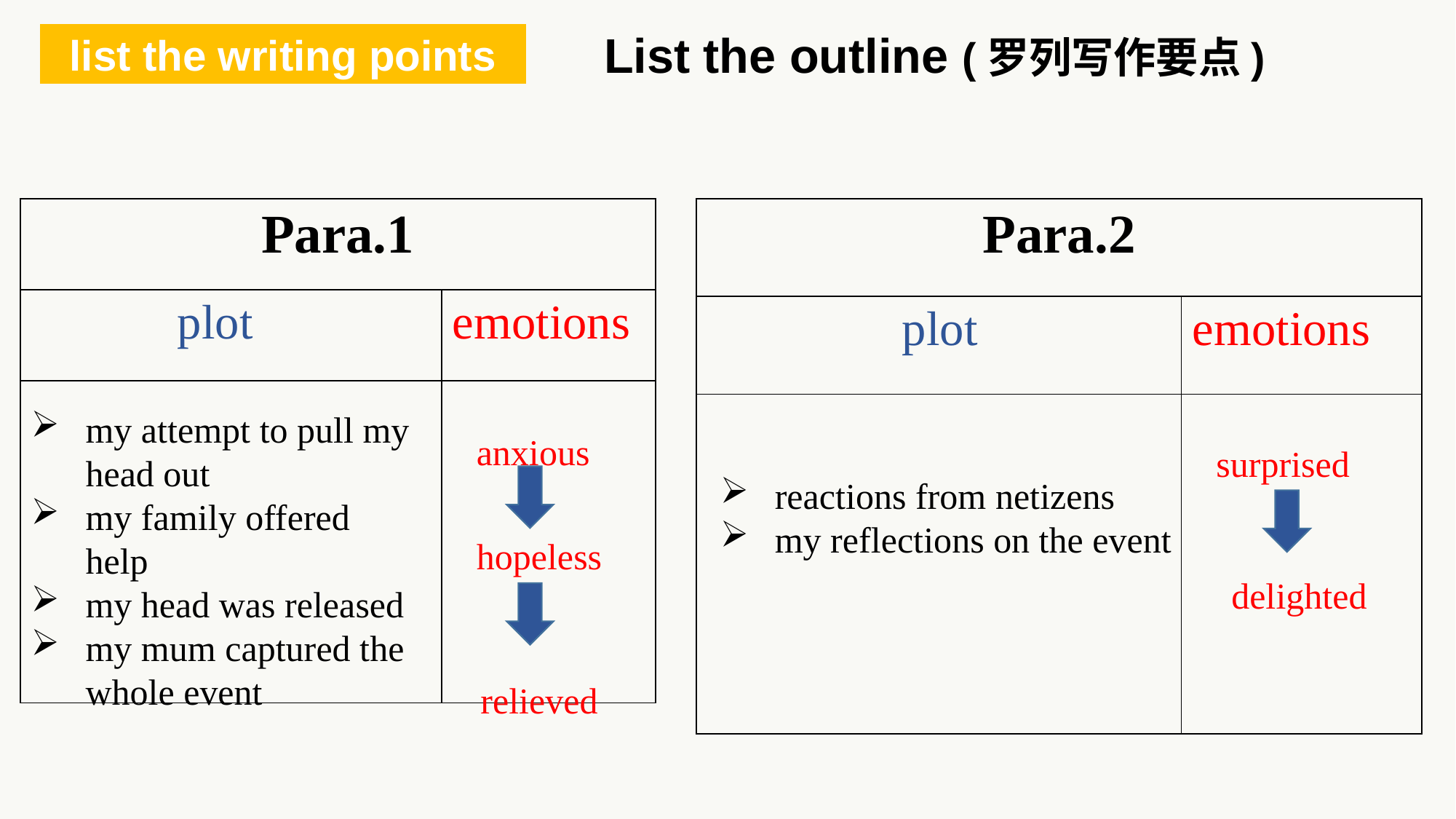

List the outline (罗列写作要点)
list the writing points
| Para.1 |  |
| --- | --- |
| plot | emotions |
|  |  |
| Para.2 |  |
| --- | --- |
| plot | emotions |
|  |  |
my attempt to pull my head out
my family offered help
my head was released
my mum captured the whole event
anxious

surprised
reactions from netizens
my reflections on the event

hopeless
delighted

relieved